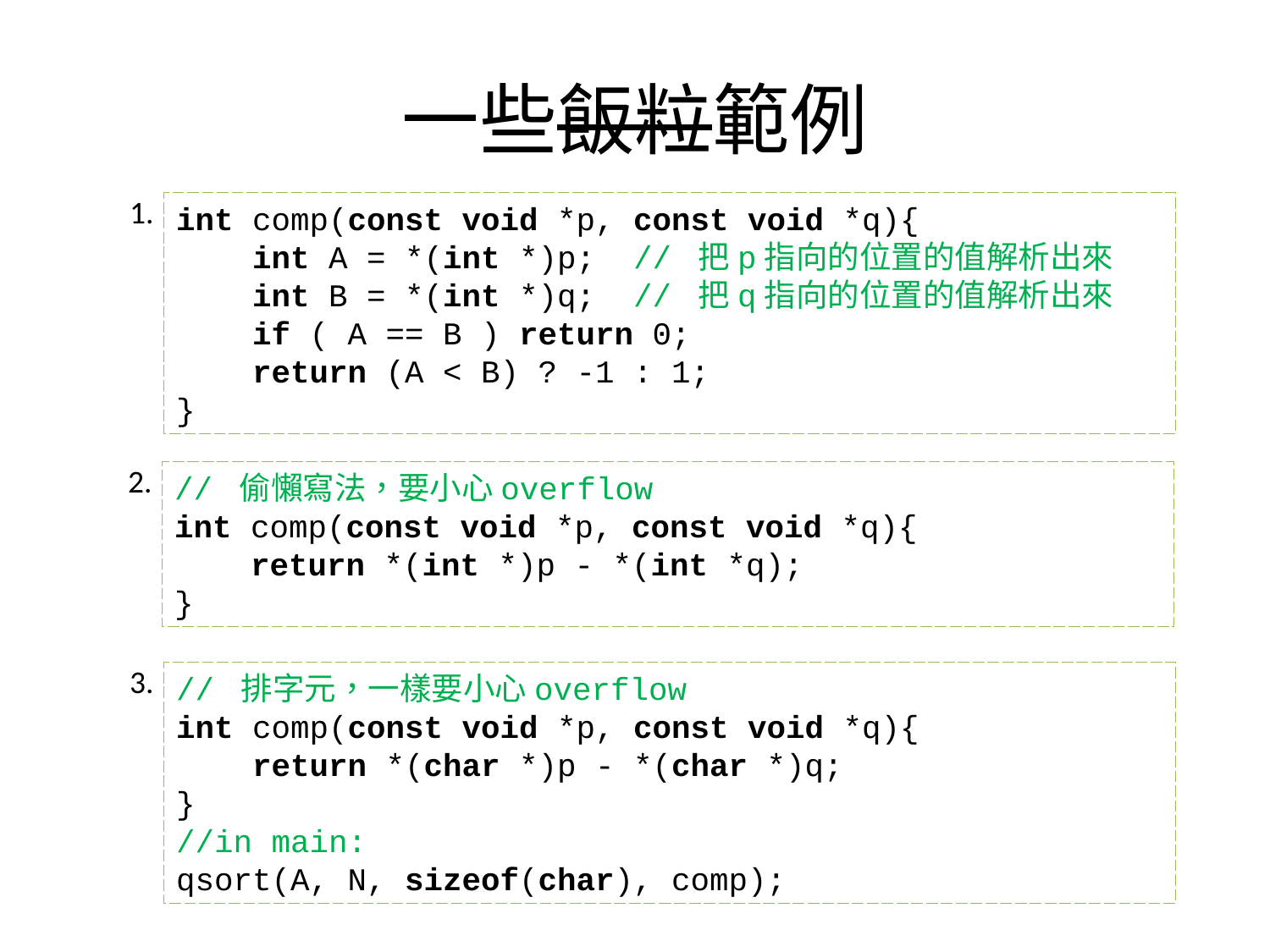

# 一些飯粒範例
1.
int comp(const void *p, const void *q){
    int A = *(int *)p;  // 把p指向的位置的值解析出來
    int B = *(int *)q;  // 把q指向的位置的值解析出來
    if ( A == B ) return 0;
    return (A < B) ? -1 : 1;
}
2.
// 偷懶寫法，要小心overflow
int comp(const void *p, const void *q){
    return *(int *)p - *(int *q);
}
3.
// 排字元，一樣要小心overflow
int comp(const void *p, const void *q){
    return *(char *)p - *(char *)q;
}
//in main:
qsort(A, N, sizeof(char), comp);